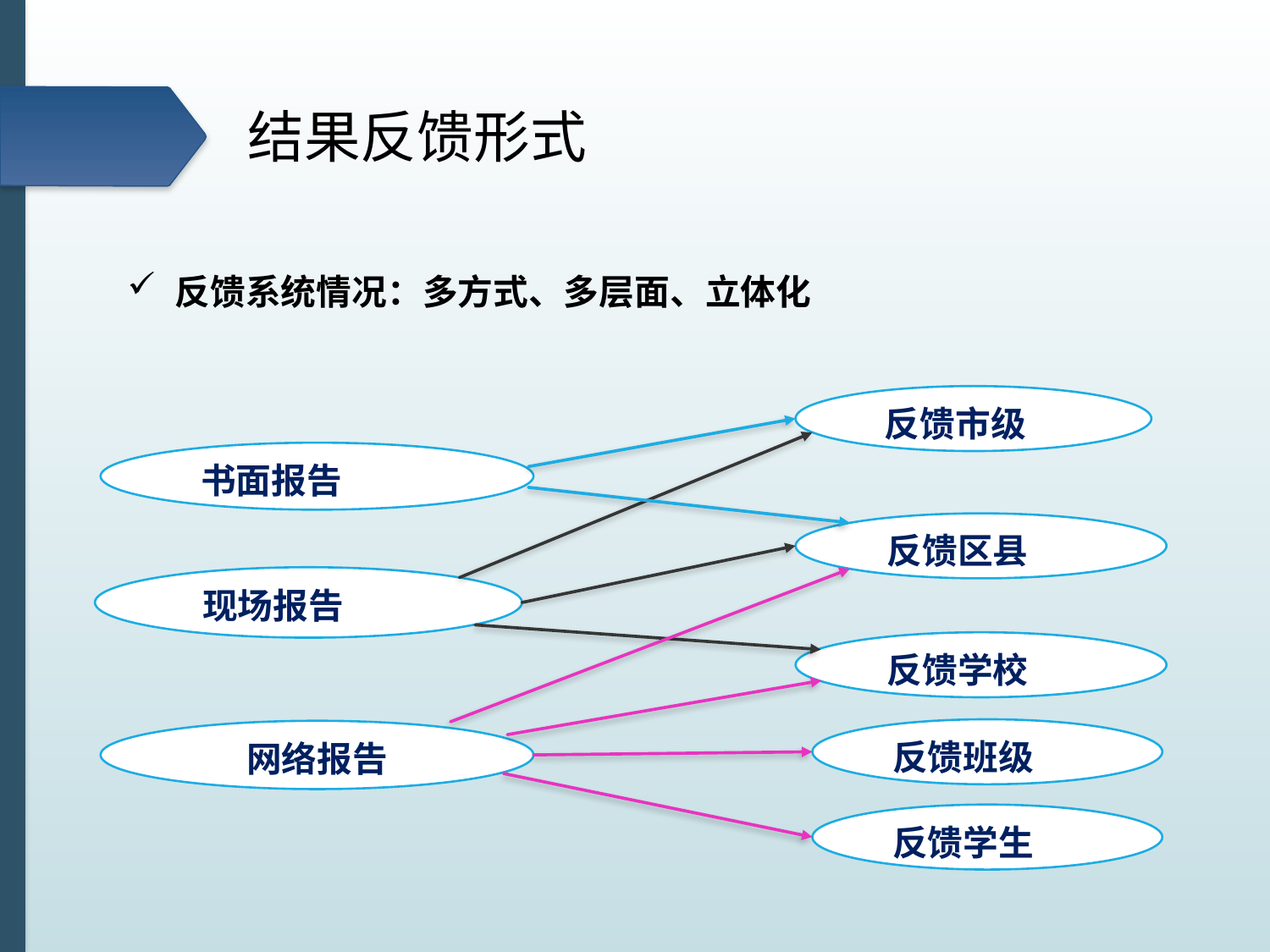

结果反馈形式
反馈系统情况：多方式、多层面、立体化
  反馈市级
     书面报告
  反馈区县
   现场报告
  反馈学校
 反馈班级
网络报告
 反馈学生